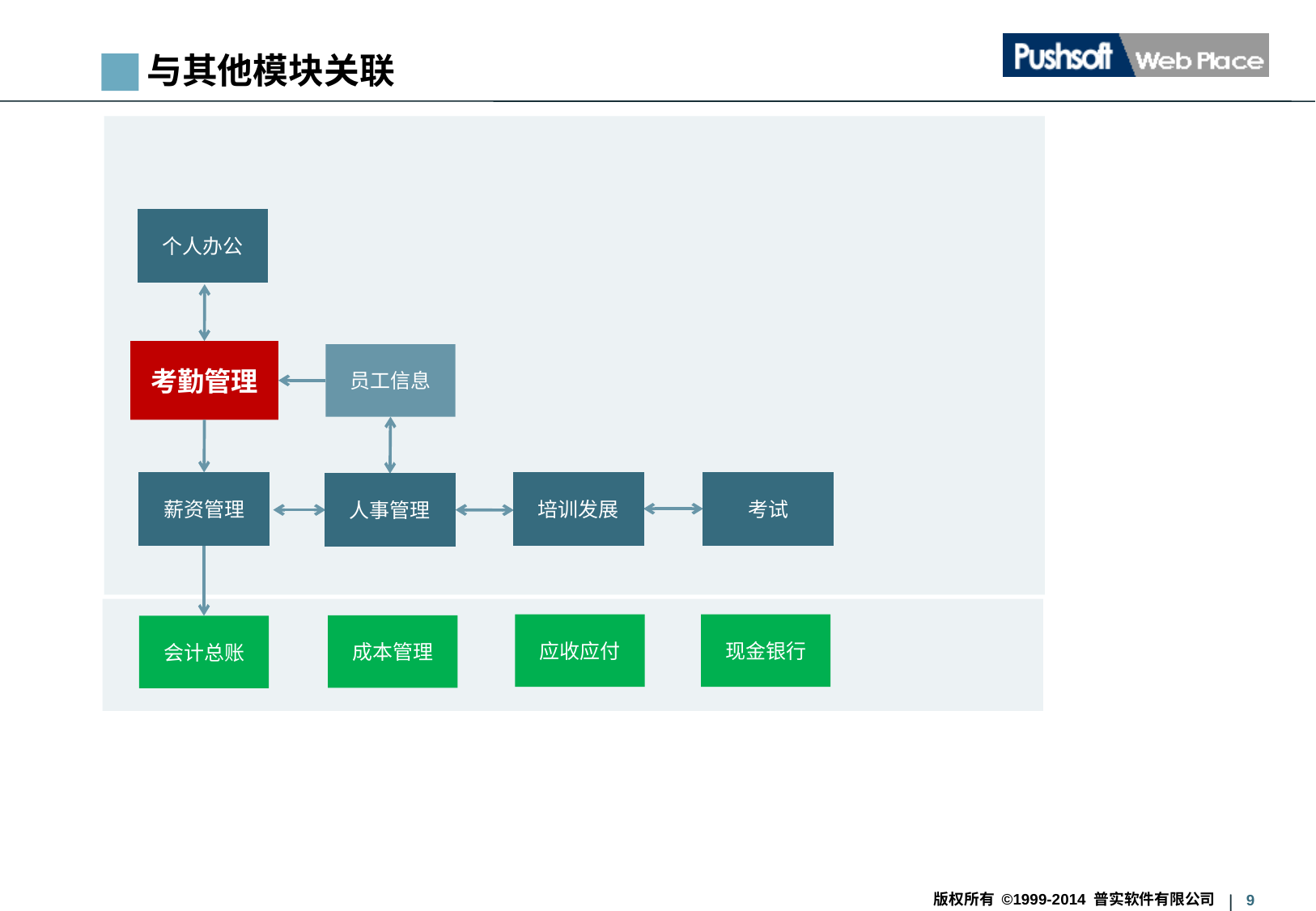

与其他模块关联

个人办公
考勤管理
员工信息
薪资管理
培训发展
考试
人事管理

应收应付
现金银行
成本管理
会计总账
版权所有 ©1999-2014 普实软件有限公司
9